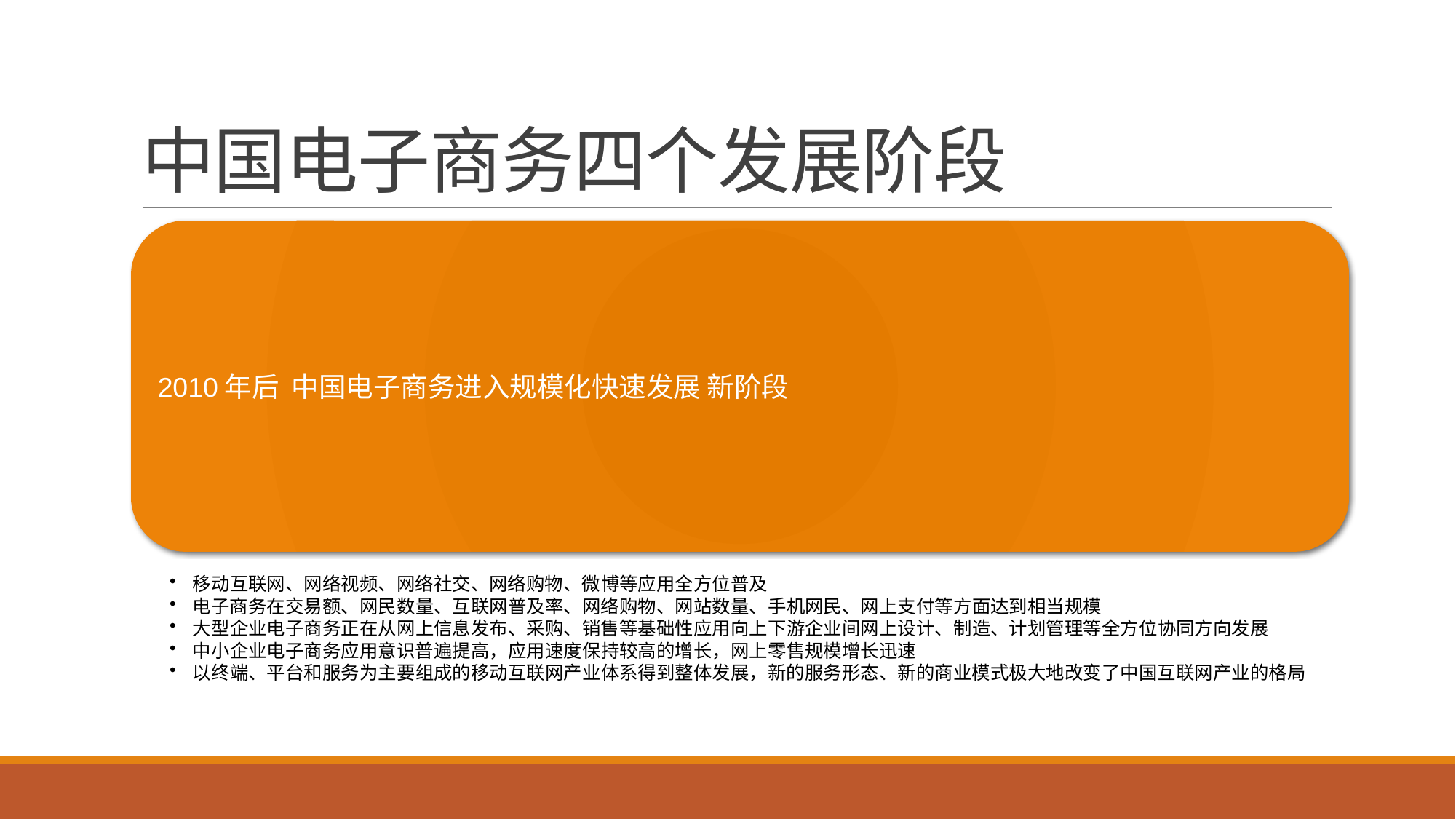

# 中国电子商务四个发展阶段
2010年后  中国电子商务进入规模化快速发展 新阶段
移动互联网、网络视频、网络社交、网络购物、微博等应用全方位普及
电子商务在交易额、网民数量、互联网普及率、网络购物、网站数量、手机网民、网上支付等方面达到相当规模
大型企业电子商务正在从网上信息发布、采购、销售等基础性应用向上下游企业间网上设计、制造、计划管理等全方位协同方向发展
中小企业电子商务应用意识普遍提高，应用速度保持较高的增长，网上零售规模增长迅速
以终端、平台和服务为主要组成的移动互联网产业体系得到整体发展，新的服务形态、新的商业模式极大地改变了中国互联网产业的格局